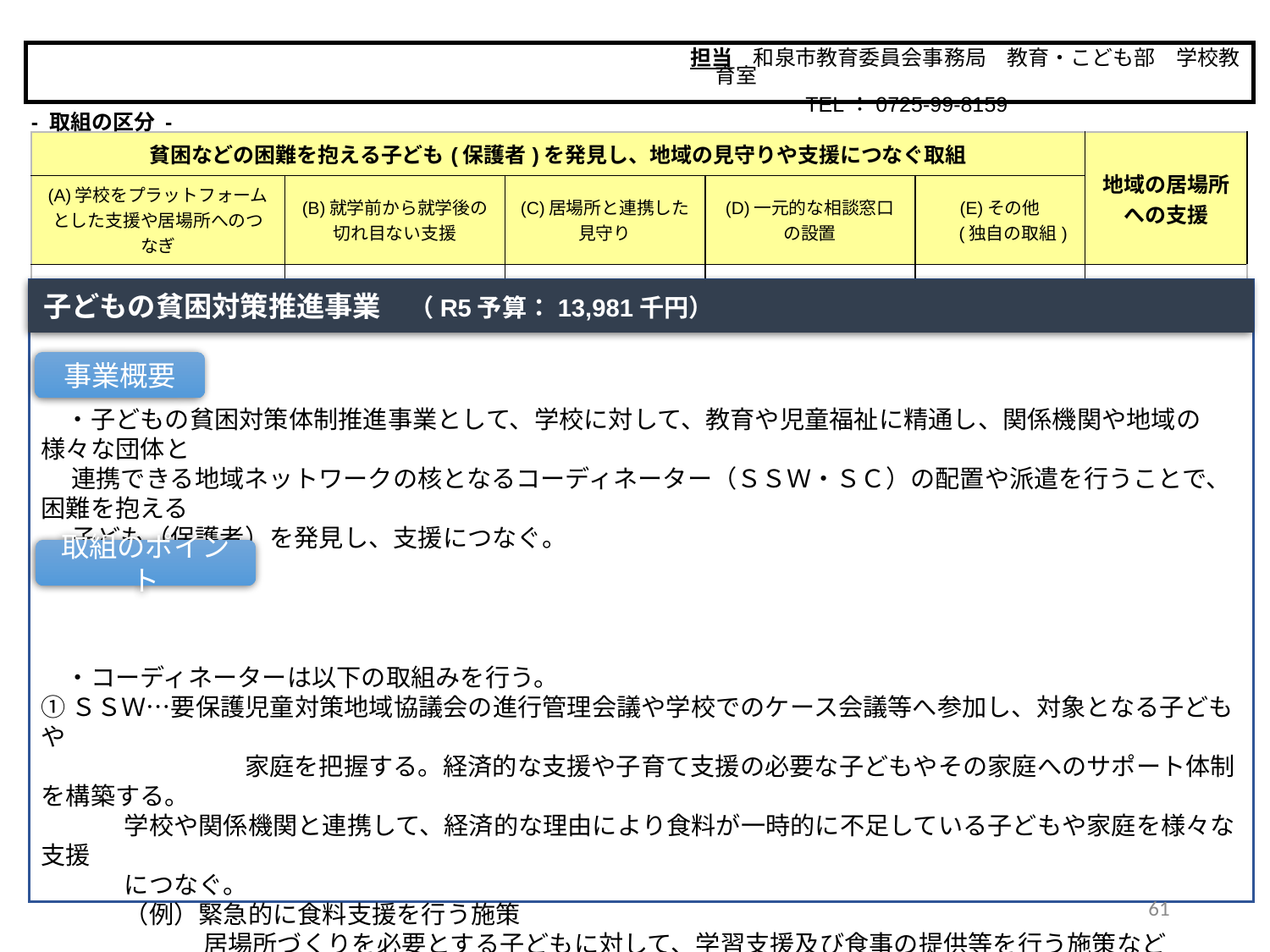

担当　和泉市教育委員会事務局　教育・こども部　学校教育室
　　　　　 TEL：0725-99-8159

和泉市
- 取組の区分 -
| 貧困などの困難を抱える子ども(保護者)を発見し、地域の見守りや支援につなぐ取組 |  |  |  |  | 地域の居場所 への支援 |
| --- | --- | --- | --- | --- | --- |
| (A)学校をプラットフォームとした支援や居場所へのつなぎ | (B)就学前から就学後の 切れ目ない支援 | (C)居場所と連携した 見守り | (D)一元的な相談窓口 の設置 | (E)その他 　 (独自の取組) |  |
| ○ |  |  |  |  |  |
子どもの貧困対策推進事業　（R5予算：13,981千円）

　・子どもの貧困対策体制推進事業として、学校に対して、教育や児童福祉に精通し、関係機関や地域の様々な団体と
　 連携できる地域ネットワークの核となるコーディネーター（ＳＳＷ・ＳＣ）の配置や派遣を行うことで、困難を抱える
　 子ども（保護者）を発見し、支援につなぐ。

　・コーディネーターは以下の取組みを行う。
①ＳＳＷ…要保護児童対策地域協議会の進行管理会議や学校でのケース会議等へ参加し、対象となる子どもや
　　　　　　　　 家庭を把握する。経済的な支援や子育て支援の必要な子どもやその家庭へのサポート体制を構築する。
              学校や関係機関と連携して、経済的な理由により食料が一時的に不足している子どもや家庭を様々な支援
              につなぐ。
              （例）緊急的に食料支援を行う施策
　　　                居場所づくりを必要とする子どもに対して、学習支援及び食事の提供等を行う施策など

②ＳＣ…小学校に配置し、子どもや保護者を対象に日常生活や学校生活等にかかる教育相談を行う。
　　　　　　　課題を有する子どもや保護者について、学校、福祉部局、SSW等と連携し、必要な支援につなぐ。

事業概要
取組のポイント
61